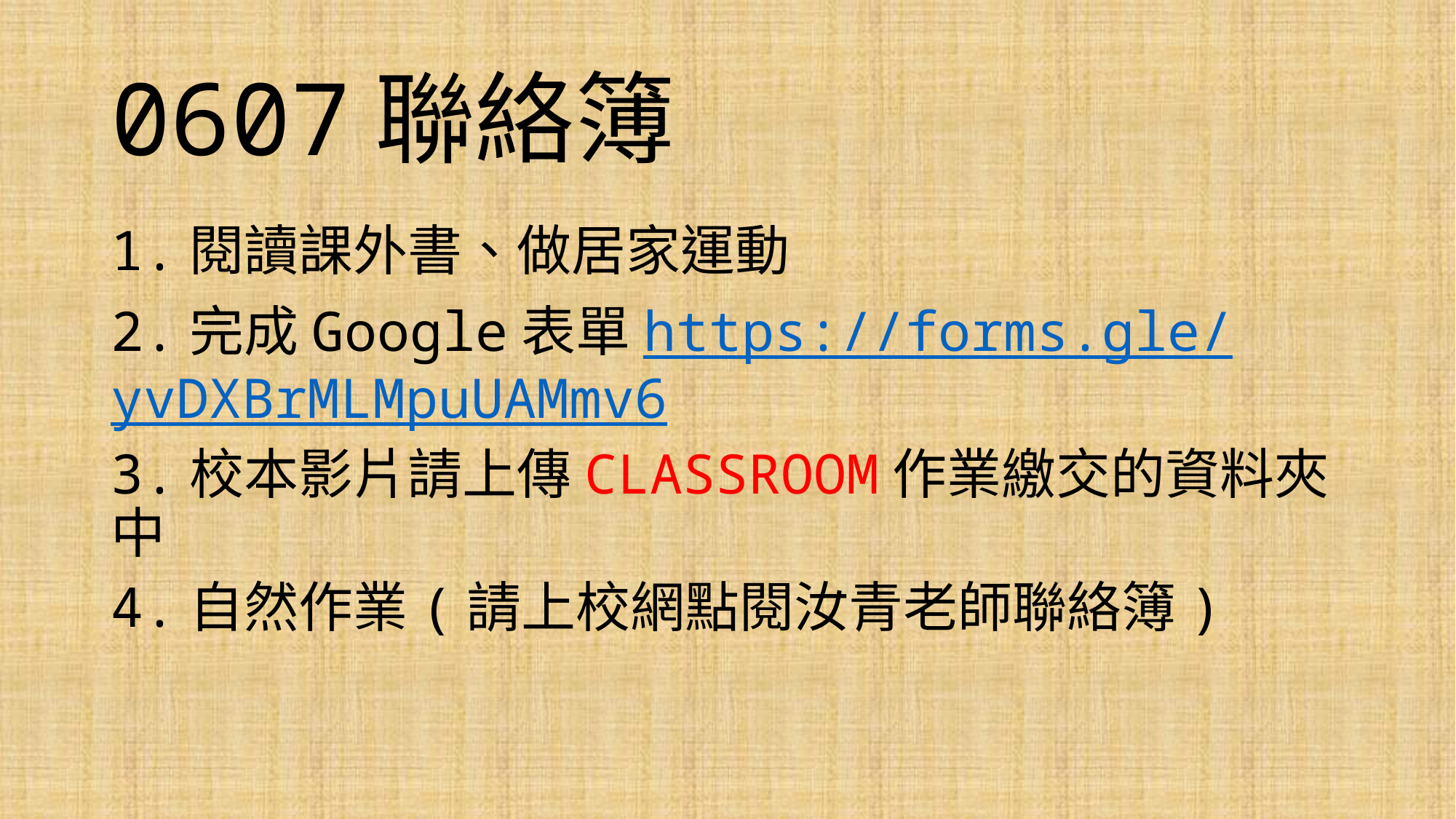

# 0607聯絡簿
1.閱讀課外書、做居家運動
2.完成Google表單https://forms.gle/yvDXBrMLMpuUAMmv6
3.校本影片請上傳CLASSROOM作業繳交的資料夾中
4.自然作業(請上校網點閱汝青老師聯絡簿)